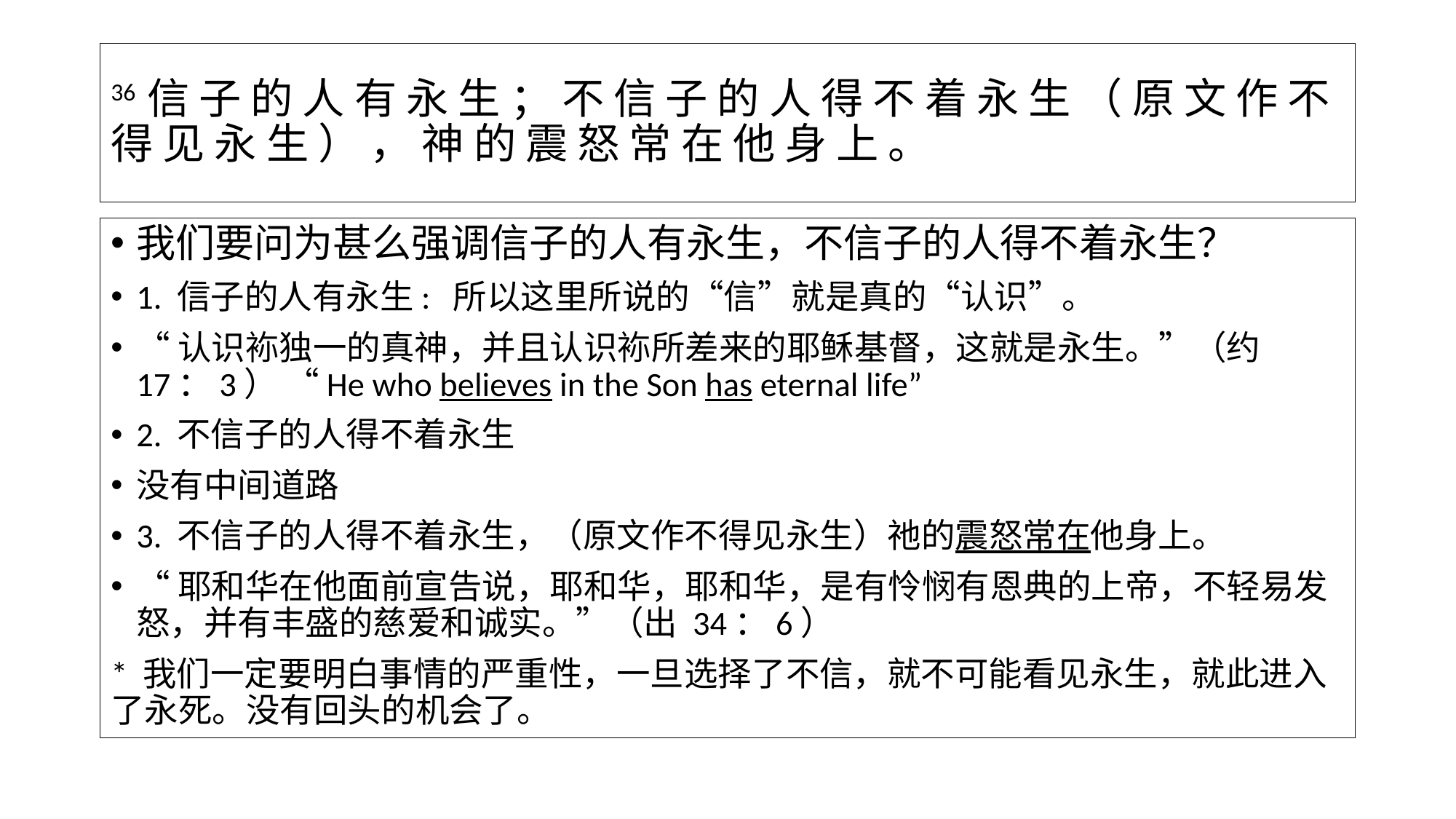

# 36 信 子 的 人 有 永 生 ； 不 信 子 的 人 得 不 着 永 生 （ 原 文 作 不 得 见 永 生 ） ， 神 的 震 怒 常 在 他 身 上 。
我们要问为甚么强调信子的人有永生，不信子的人得不着永生？
1. 信子的人有永生:  所以这里所说的“信”就是真的“认识”。
“认识袮独一的真神，并且认识袮所差来的耶稣基督，这就是永生。”（约 17：3） “He who believes in the Son has eternal life”
2. 不信子的人得不着永生
没有中间道路
3. 不信子的人得不着永生，（原文作不得见永生）祂的震怒常在他身上。
“耶和华在他面前宣告说，耶和华，耶和华，是有怜悯有恩典的上帝，不轻易发怒，并有丰盛的慈爱和诚实。”（出 34：6）
* 我们一定要明白事情的严重性，一旦选择了不信，就不可能看见永生，就此进入了永死。没有回头的机会了。